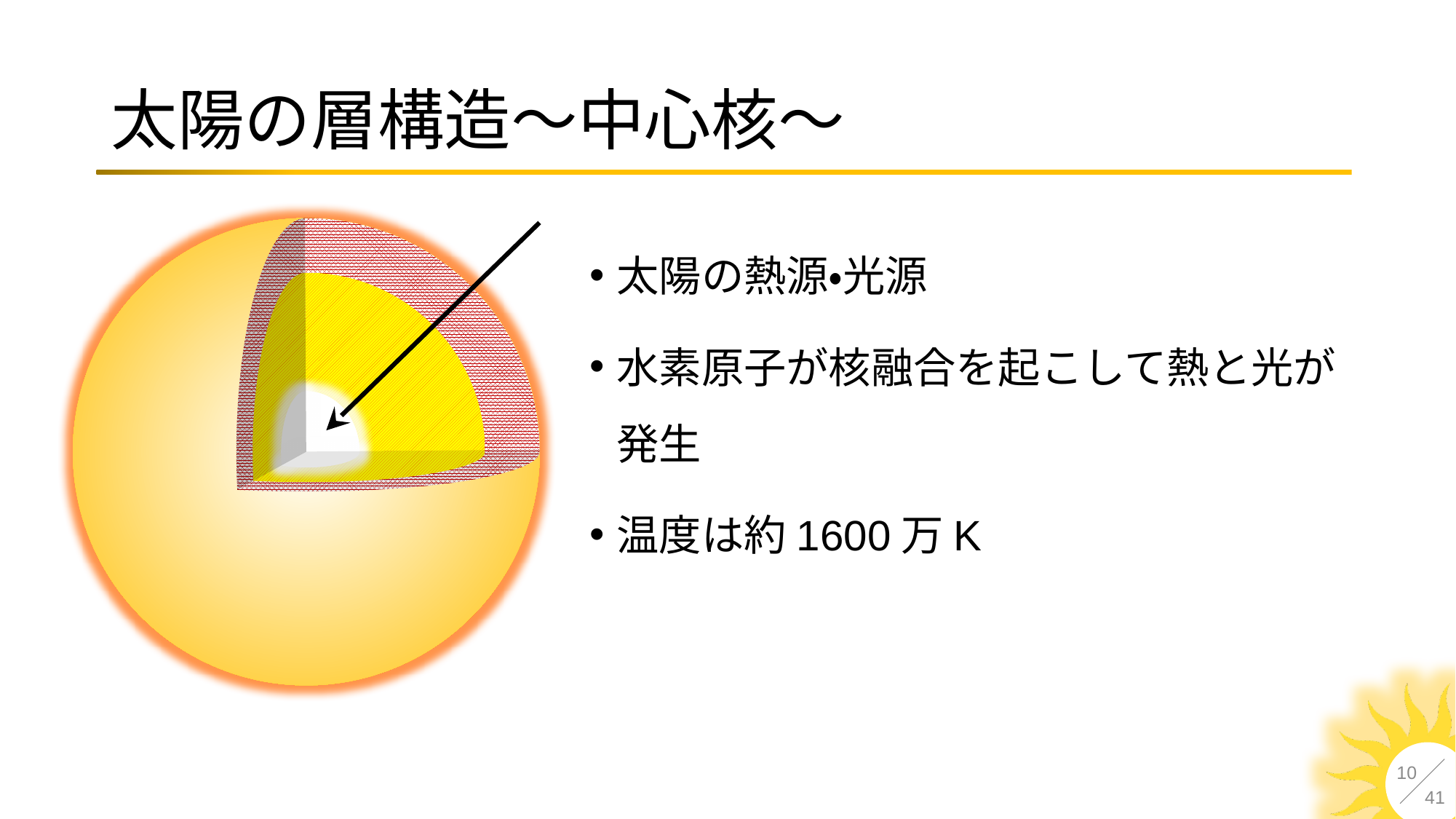

# 太陽の層構造～中心核～

太陽の熱源・光源
水素原子が核融合を起こして熱と光が発生
温度は約1600万K
10